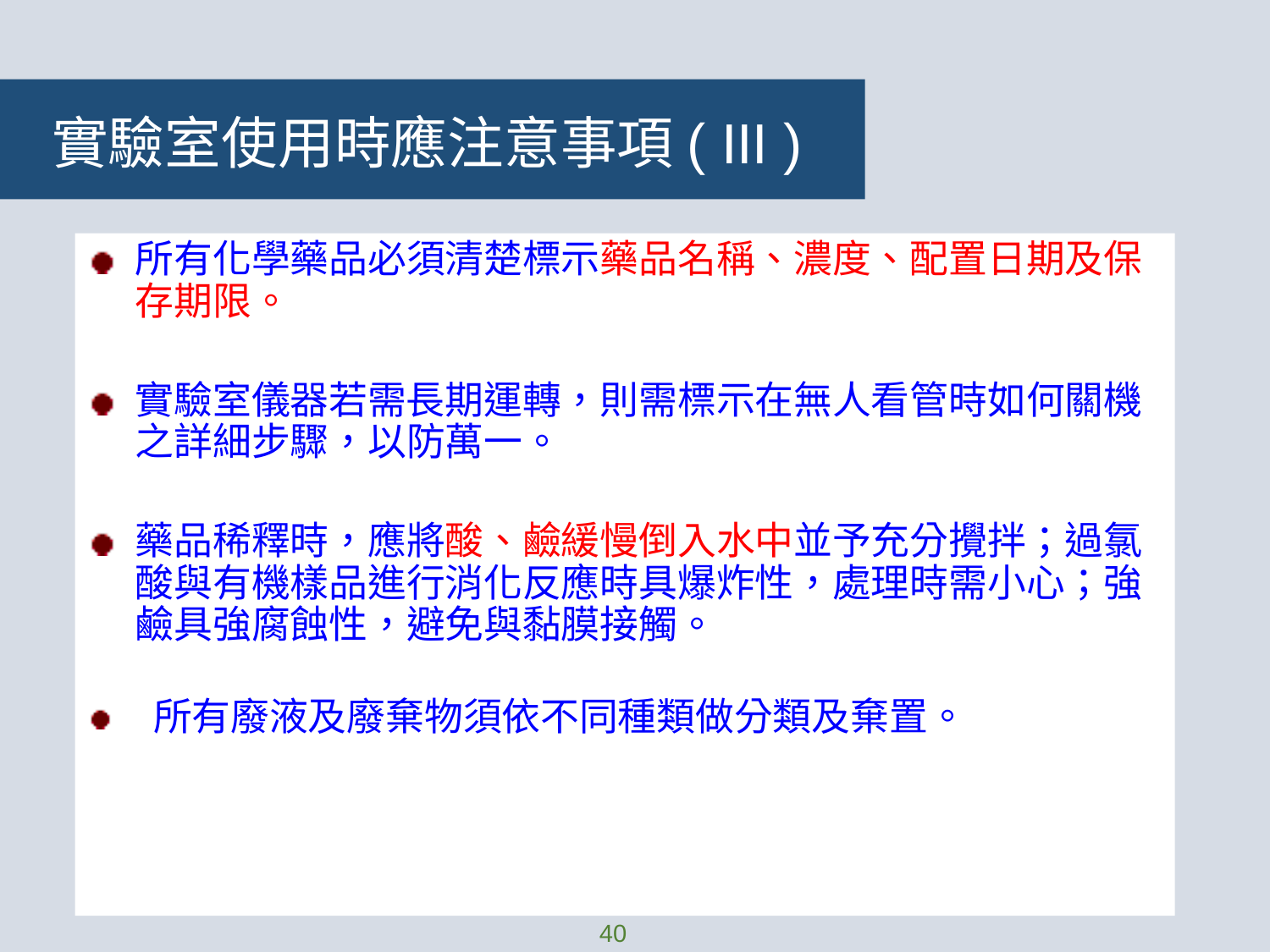

實驗室使用時應注意事項( III )
所有化學藥品必須清楚標示藥品名稱、濃度、配置日期及保存期限。

實驗室儀器若需長期運轉，則需標示在無人看管時如何關機之詳細步驟，以防萬一。

藥品稀釋時，應將酸、鹼緩慢倒入水中並予充分攪拌；過氯酸與有機樣品進行消化反應時具爆炸性，處理時需小心；強鹼具強腐蝕性，避免與黏膜接觸。

 所有廢液及廢棄物須依不同種類做分類及棄置。